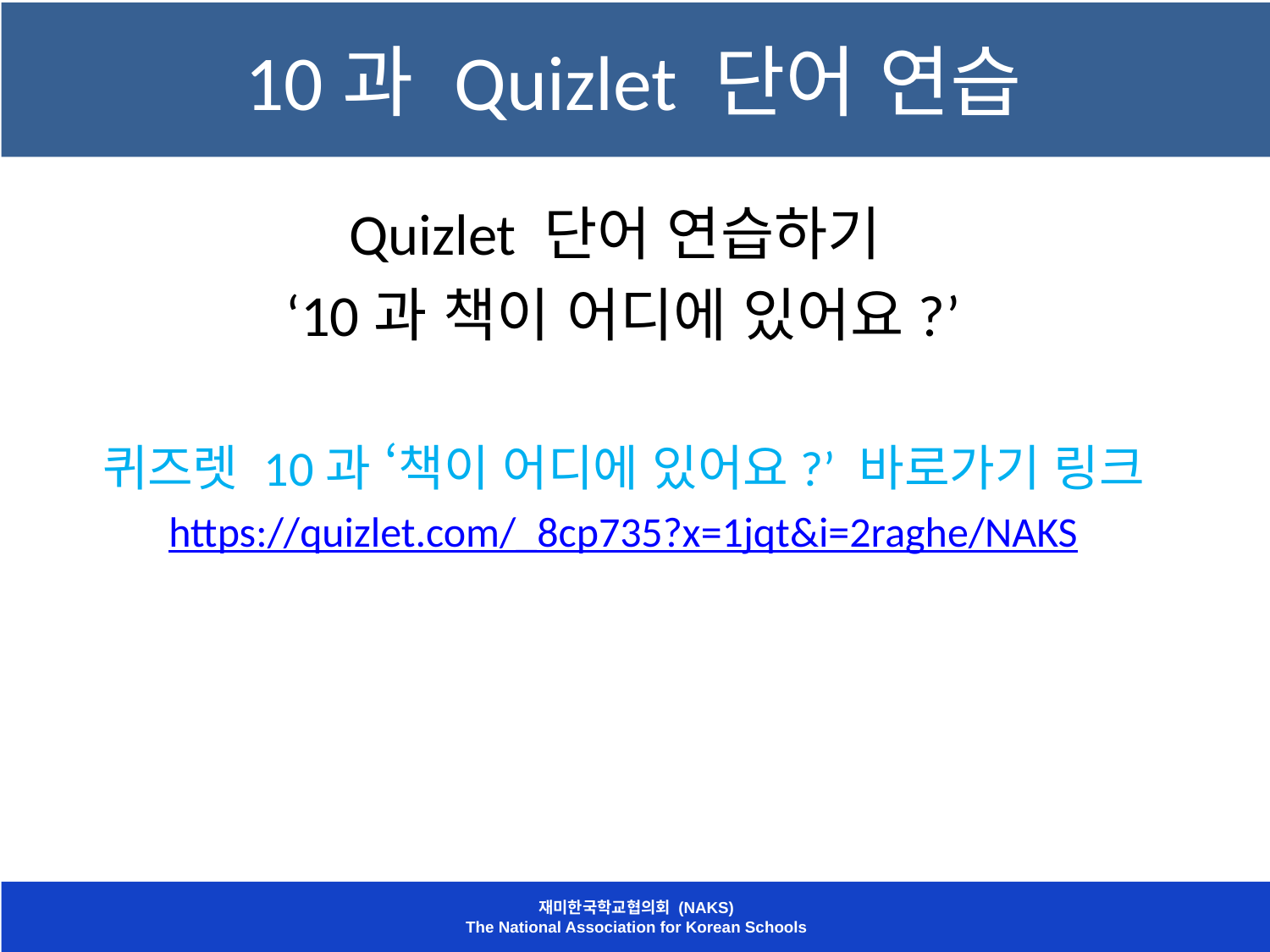

# 10과 Quizlet 단어 연습

Quizlet 단어 연습하기
‘10과 책이 어디에 있어요?’

퀴즈렛 10과 ‘책이 어디에 있어요?’ 바로가기 링크
https://quizlet.com/_8cp735?x=1jqt&i=2raghe/NAKS
재미한국학교협의회 (NAKS)
The National Association for Korean Schools